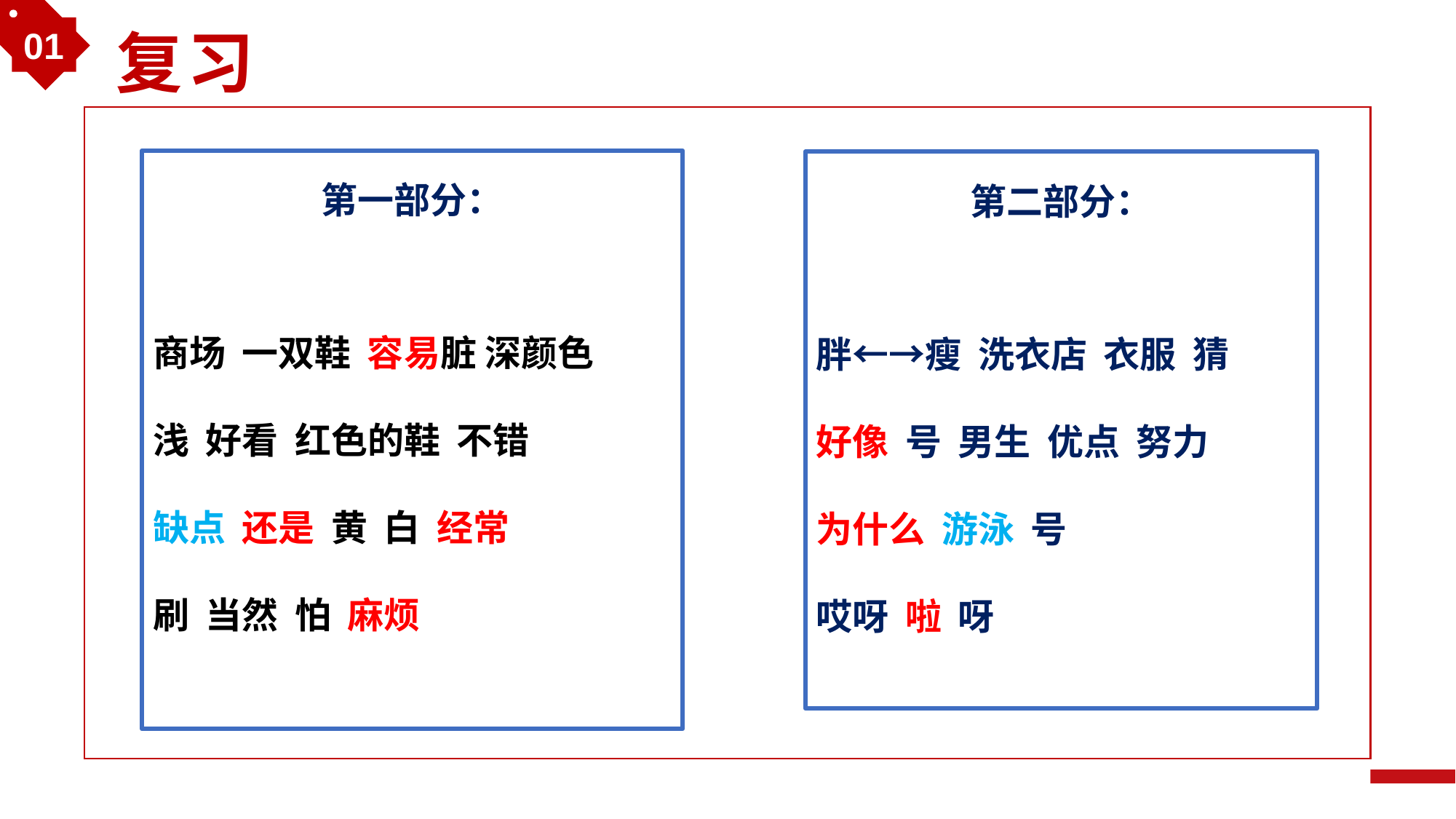

01
复习

第一部分：

商场  一双鞋  容易脏 深颜色
浅  好看  红色的鞋  不错
缺点  还是  黄  白  经常
刷  当然  怕  麻烦

第二部分：

胖←→瘦  洗衣店  衣服  猜
好像  号  男生  优点  努力
为什么  游泳  号
哎呀  啦  呀